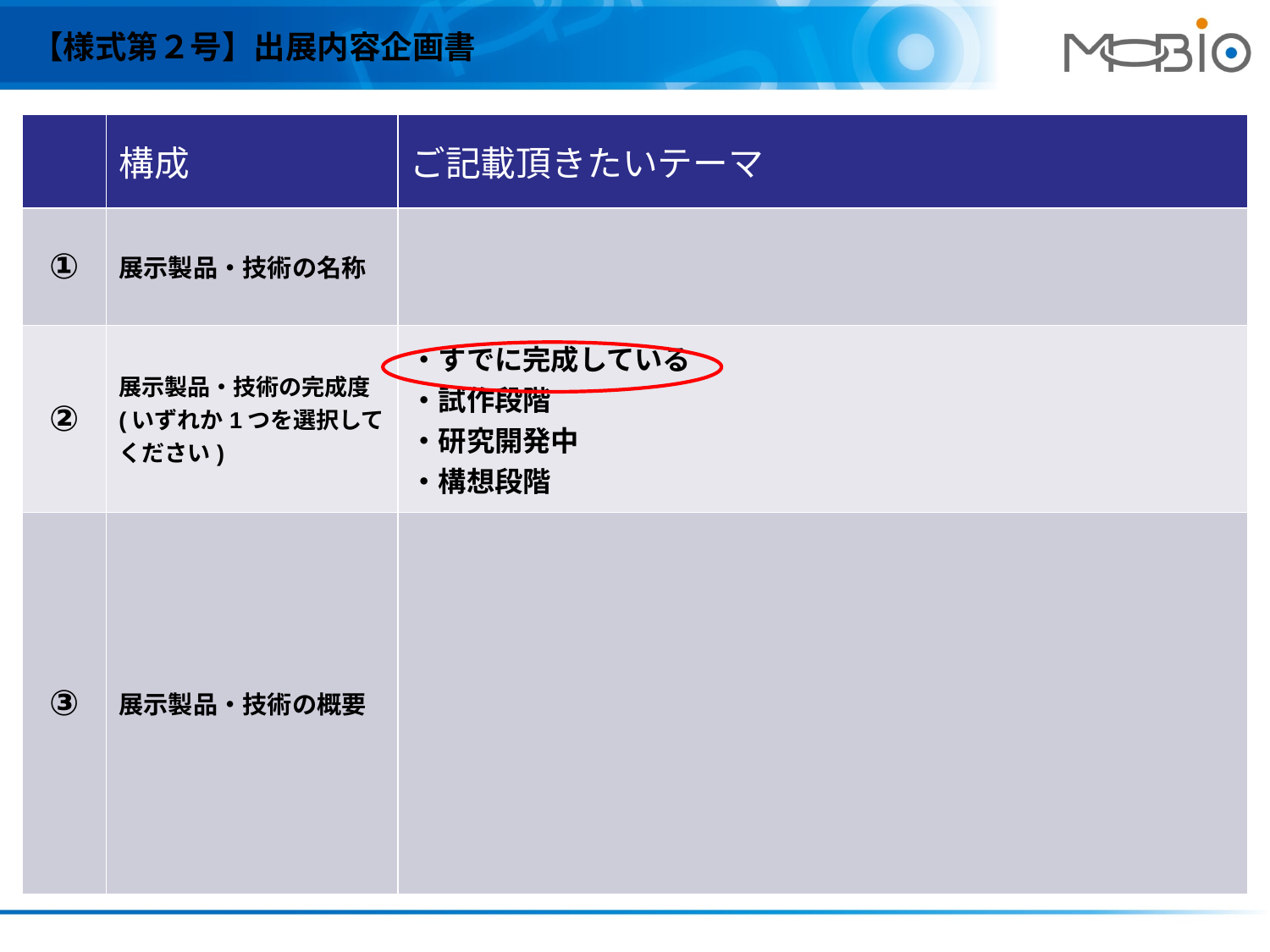

【様式第２号】出展内容企画書
|  | 構成 | ご記載頂きたいテーマ |
| --- | --- | --- |
| ① | 展示製品・技術の名称 |  |
| ② | 展示製品・技術の完成度 (いずれか1つを選択してください) | ・すでに完成している ・試作段階 ・研究開発中 ・構想段階 |
| ③ | 展示製品・技術の概要 |  |